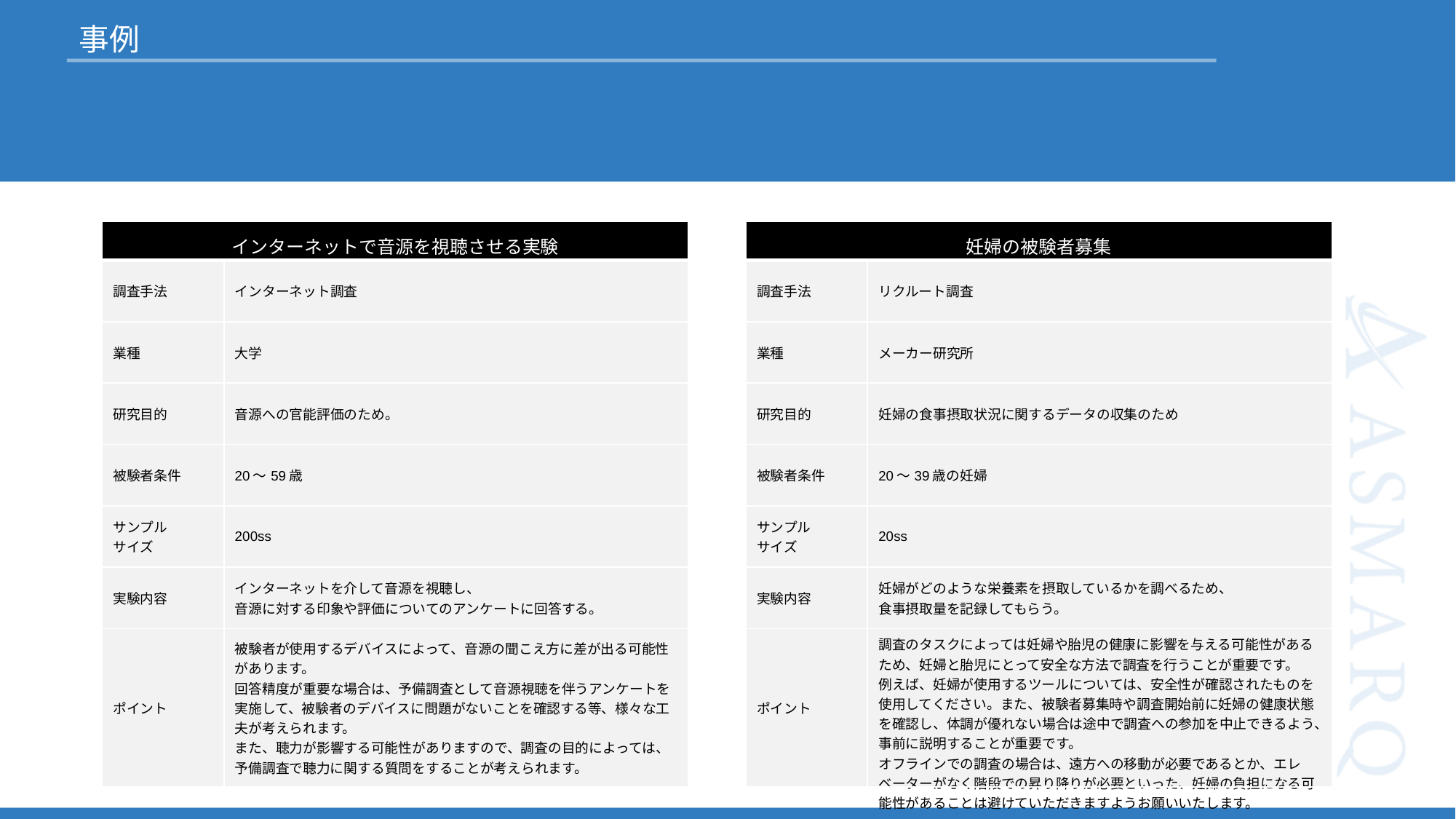

事例
| インターネットで音源を視聴させる実験 |  |
| --- | --- |
| 調査手法 | インターネット調査 |
| 業種 | 大学 |
| 研究目的 | 音源への官能評価のため。 |
| 被験者条件 | 20～59歳 |
| サンプル サイズ | 200ss |
| 実験内容 | インターネットを介して音源を視聴し、 音源に対する印象や評価についてのアンケートに回答する。 |
| ポイント | 被験者が使用するデバイスによって、音源の聞こえ方に差が出る可能性があります。 回答精度が重要な場合は、予備調査として音源視聴を伴うアンケートを実施して、被験者のデバイスに問題がないことを確認する等、様々な工夫が考えられます。 また、聴力が影響する可能性がありますので、調査の目的によっては、 予備調査で聴力に関する質問をすることが考えられます。 |
| 妊婦の被験者募集 |  |
| --- | --- |
| 調査手法 | リクルート調査 |
| 業種 | メーカー研究所 |
| 研究目的 | 妊婦の食事摂取状況に関するデータの収集のため |
| 被験者条件 | 20～39歳の妊婦 |
| サンプル サイズ | 20ss |
| 実験内容 | 妊婦がどのような栄養素を摂取しているかを調べるため、 食事摂取量を記録してもらう。 |
| ポイント | 調査のタスクによっては妊婦や胎児の健康に影響を与える可能性があるため、妊婦と胎児にとって安全な方法で調査を行うことが重要です。 例えば、妊婦が使用するツールについては、安全性が確認されたものを使用してください。また、被験者募集時や調査開始前に妊婦の健康状態を確認し、体調が優れない場合は途中で調査への参加を中止できるよう、事前に説明することが重要です。 オフラインでの調査の場合は、遠方への移動が必要であるとか、エレベーターがなく階段での昇り降りが必要といった、妊婦の負担になる可能性があることは避けていただきますようお願いいたします。 |